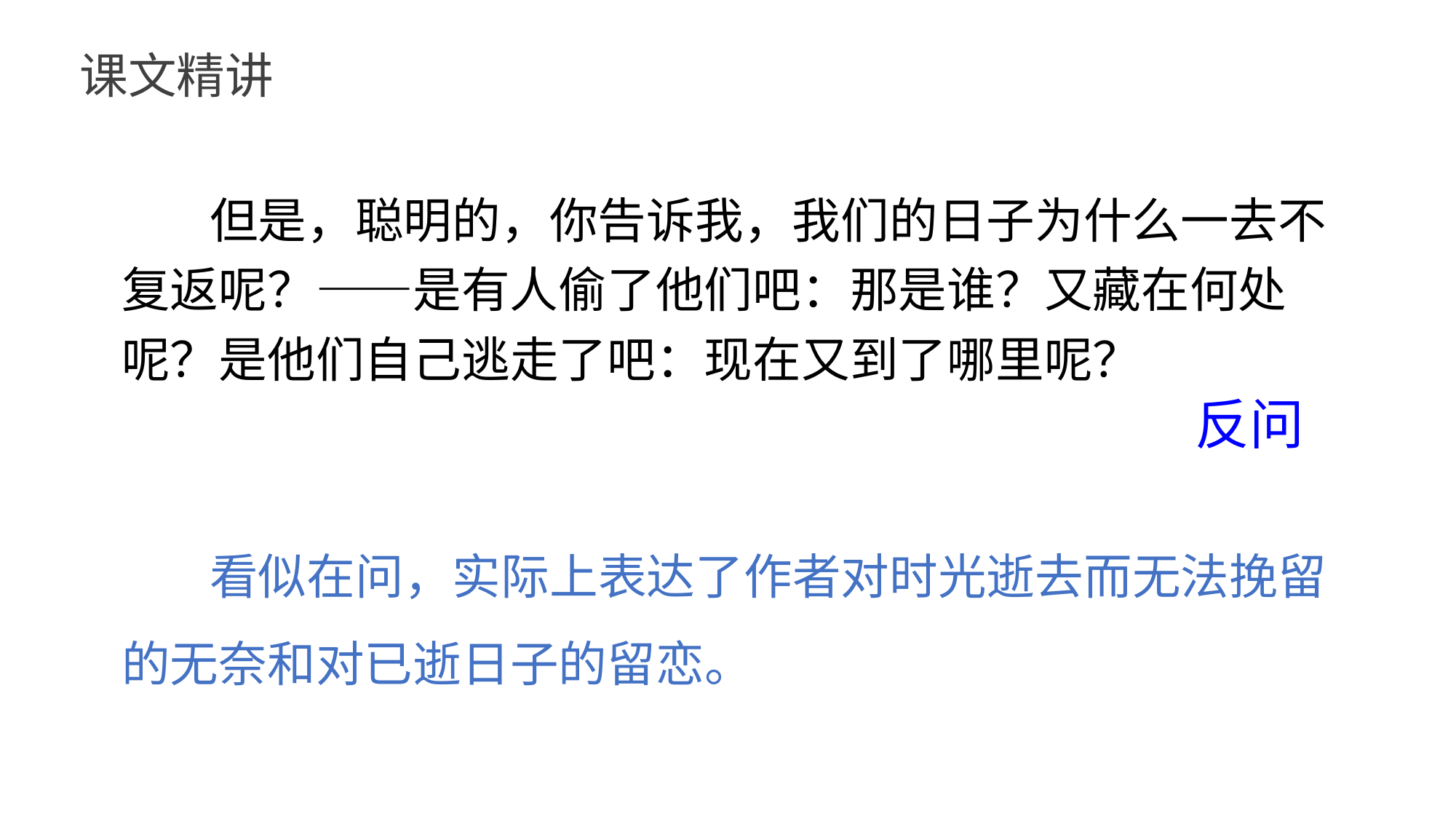

课文精讲
       但是，聪明的，你告诉我，我们的日子为什么一去不复返呢？——是有人偷了他们吧：那是谁？又藏在何处呢？是他们自己逃走了吧：现在又到了哪里呢？
反问
       看似在问，实际上表达了作者对时光逝去而无法挽留的无奈和对已逝日子的留恋。